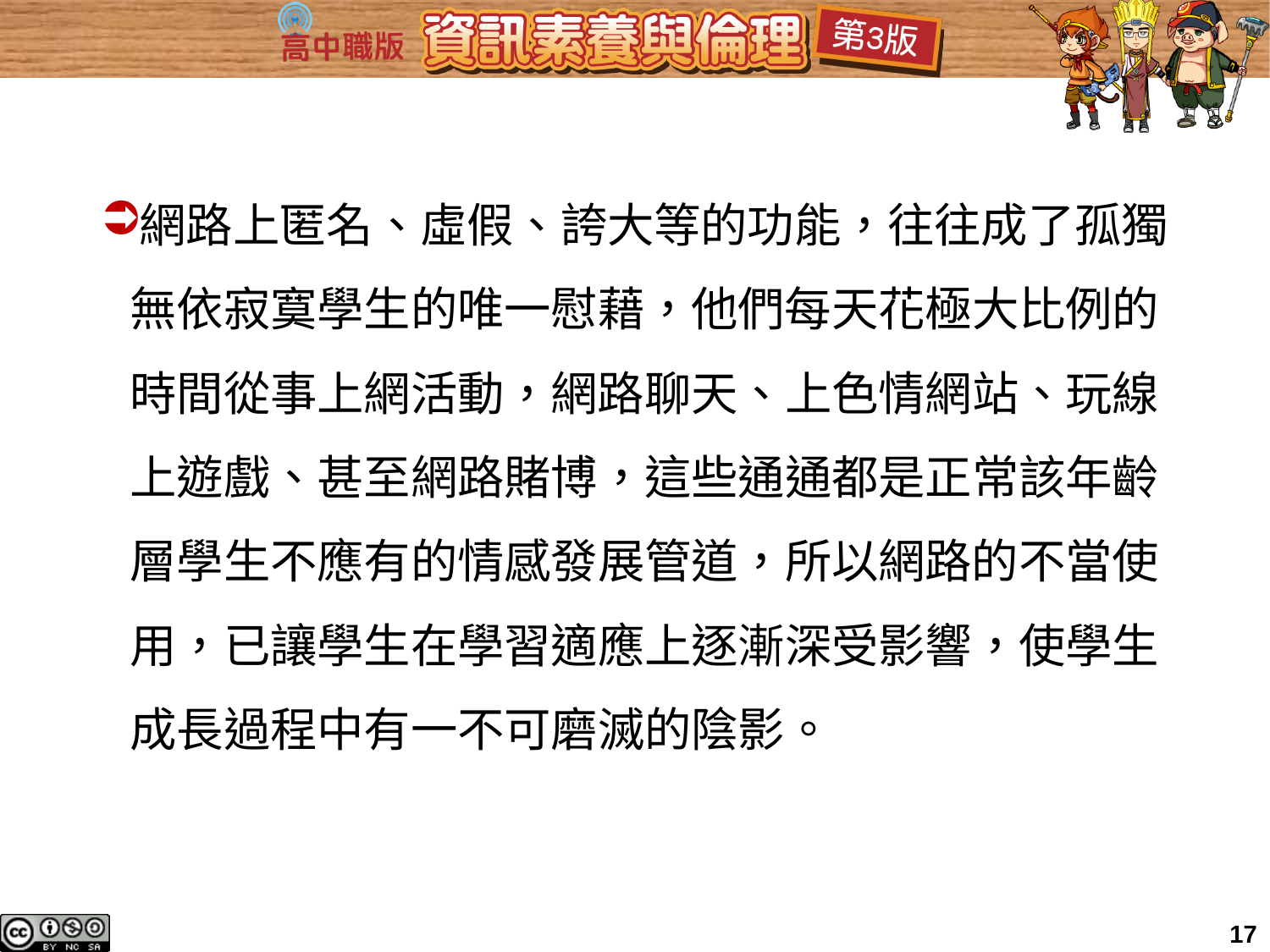

網路上匿名、虛假、誇大等的功能，往往成了孤獨無依寂寞學生的唯一慰藉，他們每天花極大比例的時間從事上網活動，網路聊天、上色情網站、玩線上遊戲、甚至網路賭博，這些通通都是正常該年齡層學生不應有的情感發展管道，所以網路的不當使用，已讓學生在學習適應上逐漸深受影響，使學生成長過程中有一不可磨滅的陰影。
17